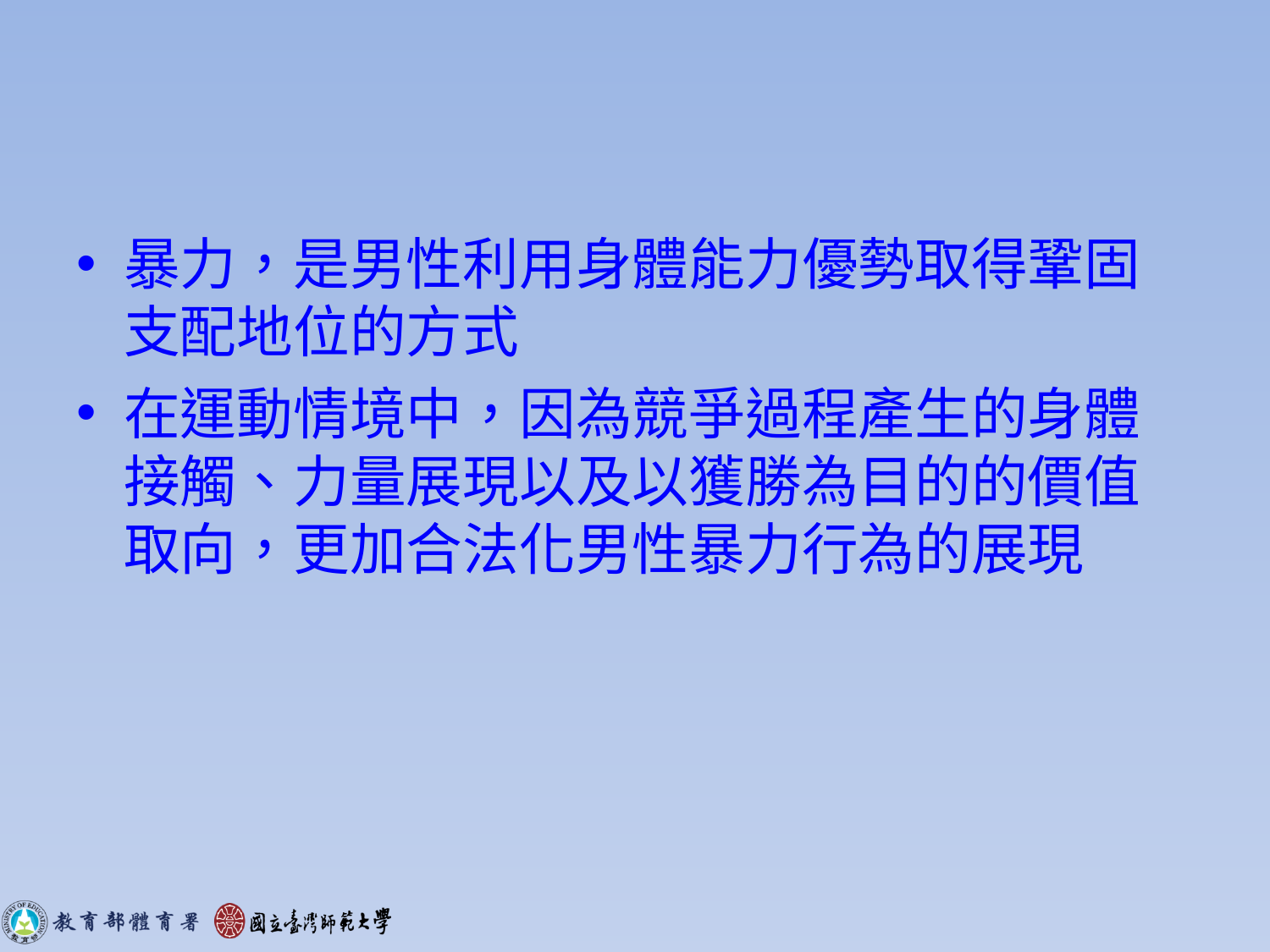

#
暴力，是男性利用身體能力優勢取得鞏固支配地位的方式
在運動情境中，因為競爭過程產生的身體接觸、力量展現以及以獲勝為目的的價值取向，更加合法化男性暴力行為的展現